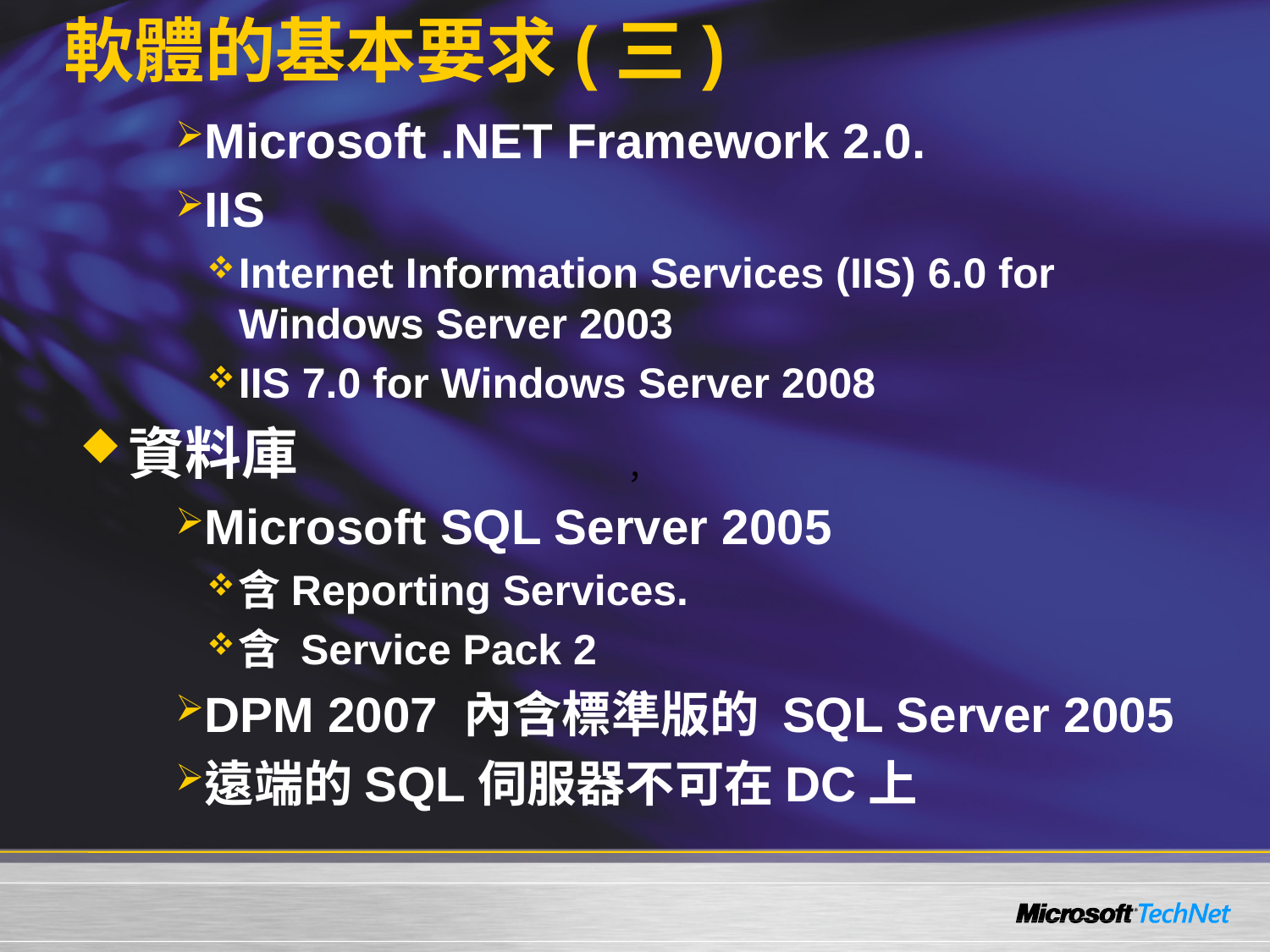

# 軟體的基本要求(三)
Microsoft .NET Framework 2.0.
IIS
Internet Information Services (IIS) 6.0 for Windows Server 2003
IIS 7.0 for Windows Server 2008
資料庫
Microsoft SQL Server 2005
含Reporting Services.
含 Service Pack 2
DPM 2007 內含標準版的 SQL Server 2005
遠端的SQL伺服器不可在DC上